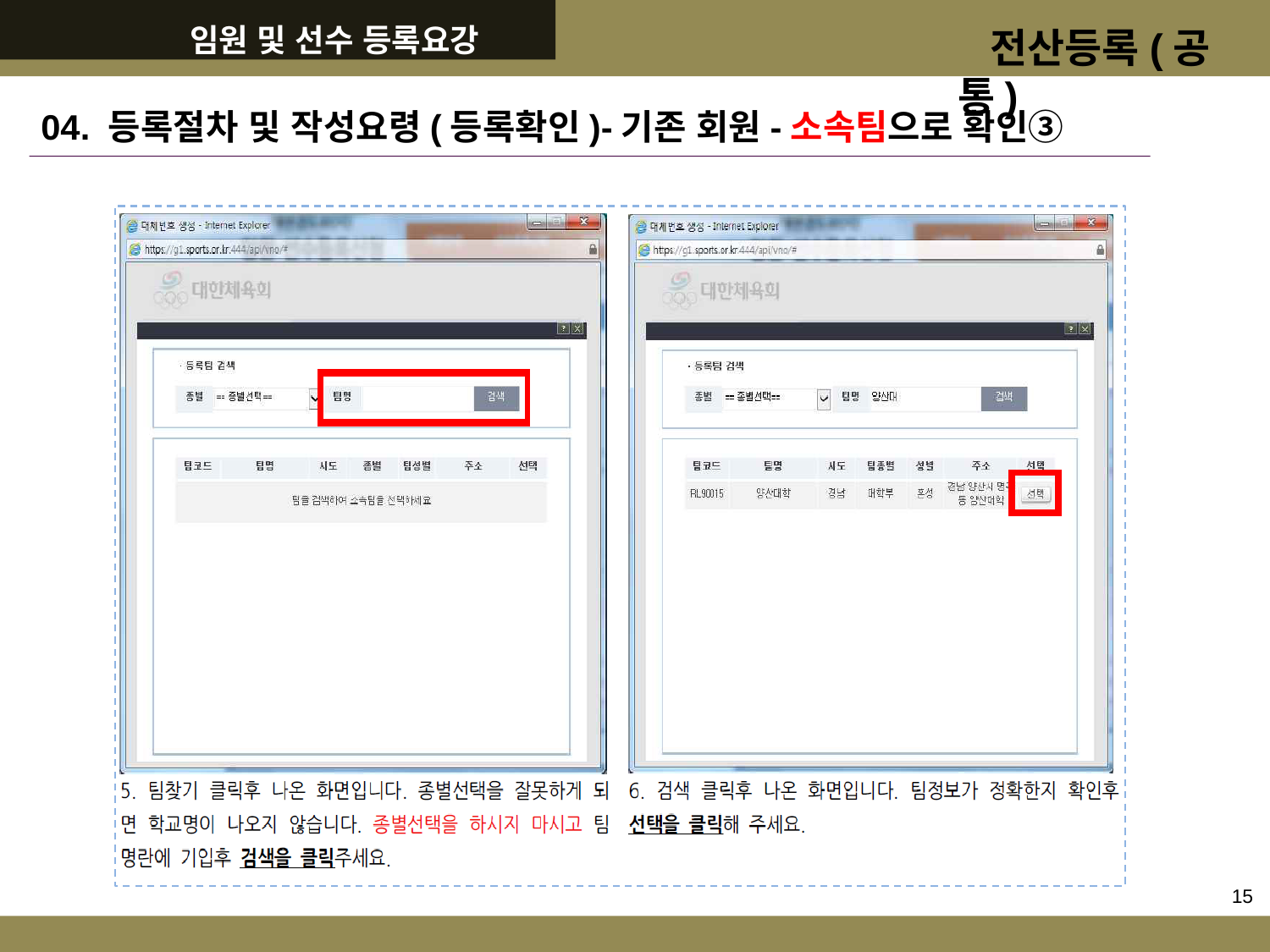

임원 및 선수 등록요강
  전산등록(공통)
04. 등록절차 및 작성요령(등록확인)-기존 회원-소속팀으로 확인③

15